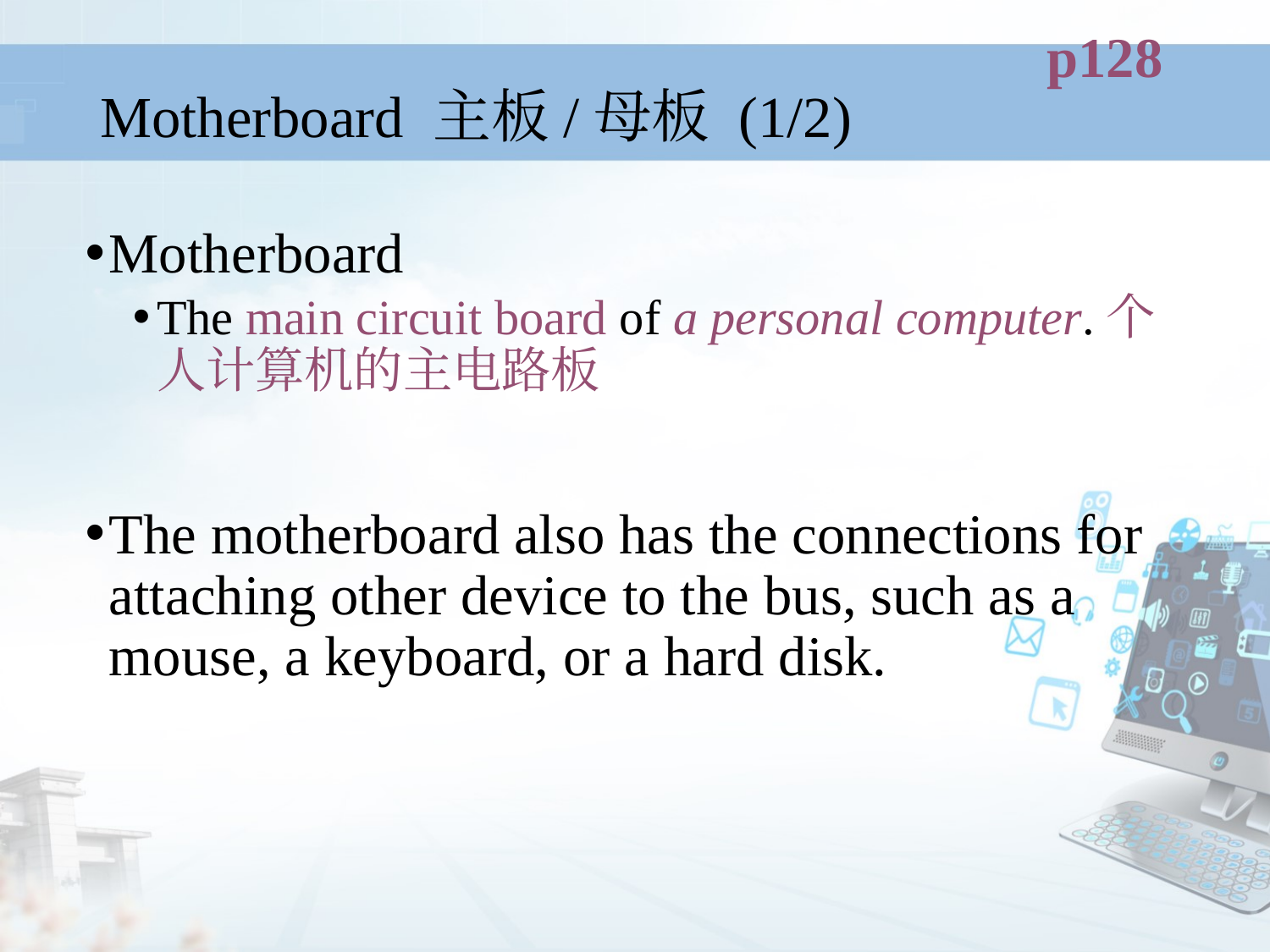

p128
# Motherboard 主板/母板 (1/2)
Motherboard
The main circuit board of a personal computer.个人计算机的主电路板

The motherboard also has the connections for attaching other device to the bus, such as a mouse, a keyboard, or a hard disk.